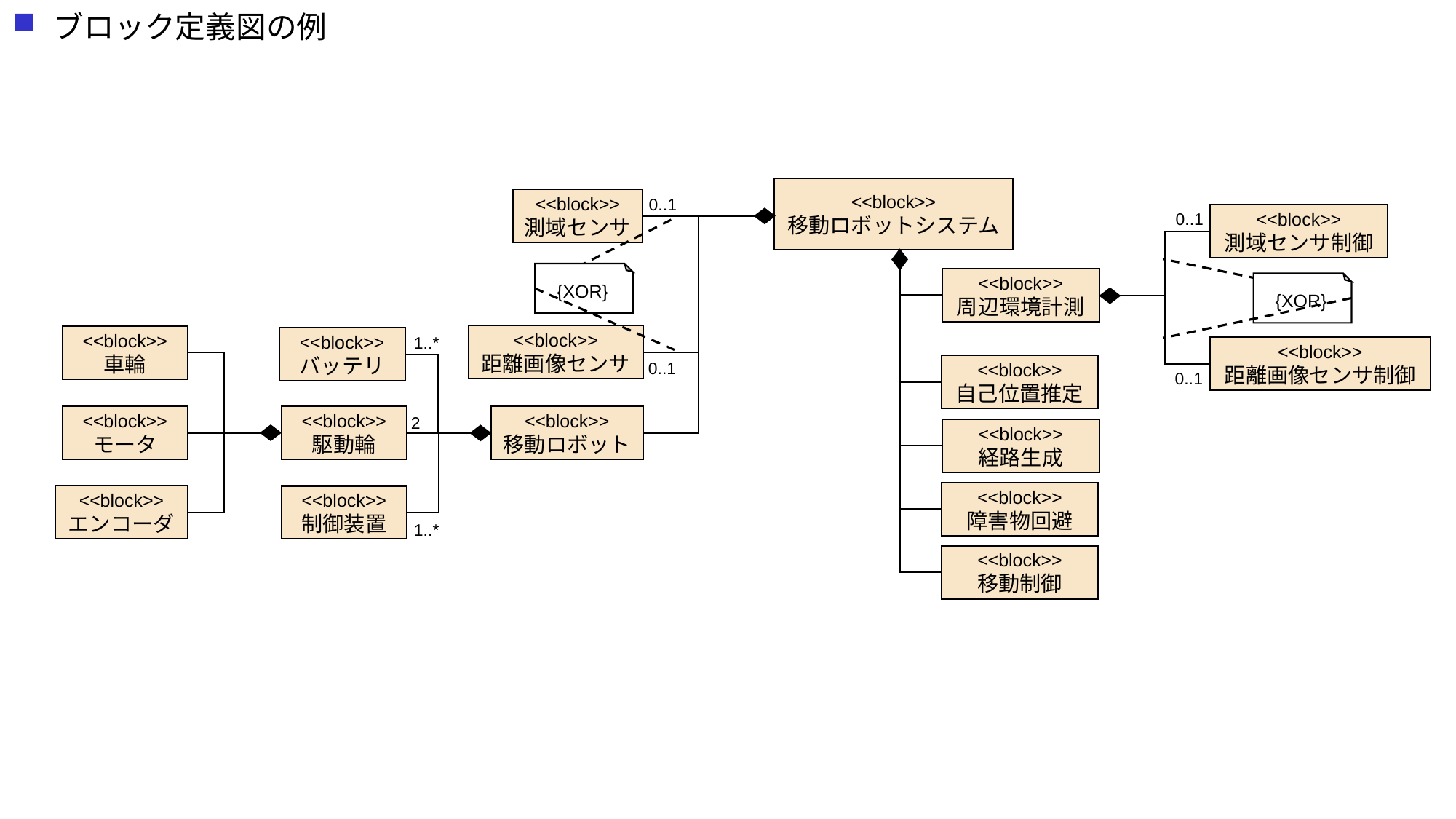

ブロック定義図の例
<<block>>
移動ロボットシステム
0..1
<<block>>
測域センサ
0..1
<<block>>
測域センサ制御

<<block>>
周辺環境計測

{XOR}
{XOR}

<<block>>
距離画像センサ
<<block>>
車輪
1..*
<<block>>
バッテリ
<<block>>
距離画像センサ制御
0..1
<<block>>
自己位置推定
0..1
<<block>>
駆動輪
<<block>>
モータ
<<block>>
移動ロボット
2
<<block>>
経路生成

<<block>>
障害物回避
<<block>>
エンコーダ
<<block>>
制御装置
1..*
<<block>>
移動制御